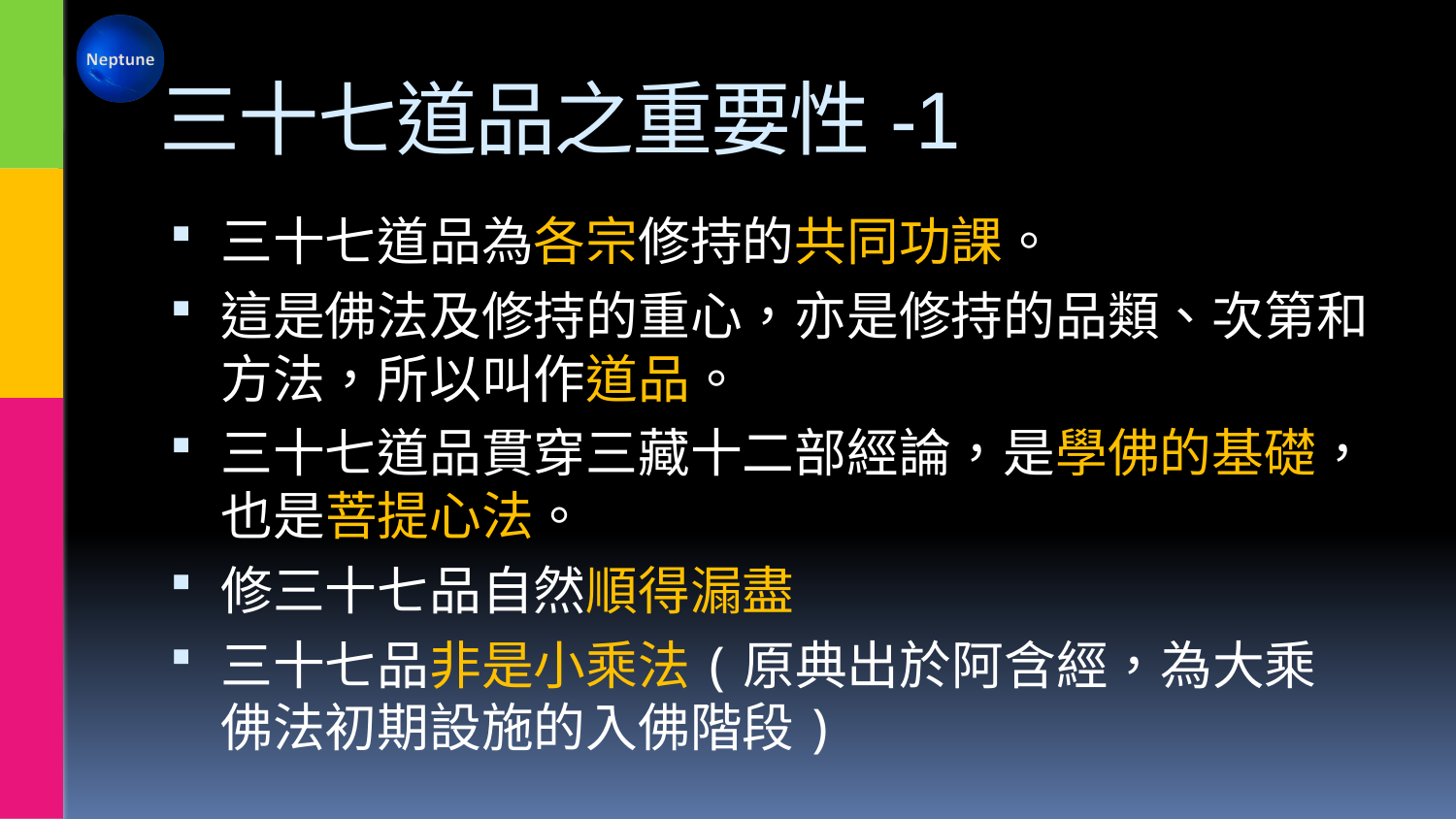

# 三十七道品之重要性-1
三十七道品為各宗修持的共同功課。
這是佛法及修持的重心，亦是修持的品類、次第和方法，所以叫作道品。
三十七道品貫穿三藏十二部經論，是學佛的基礎，也是菩提心法。
修三十七品自然順得漏盡
三十七品非是小乘法(原典出於阿含經，為大乘佛法初期設施的入佛階段)